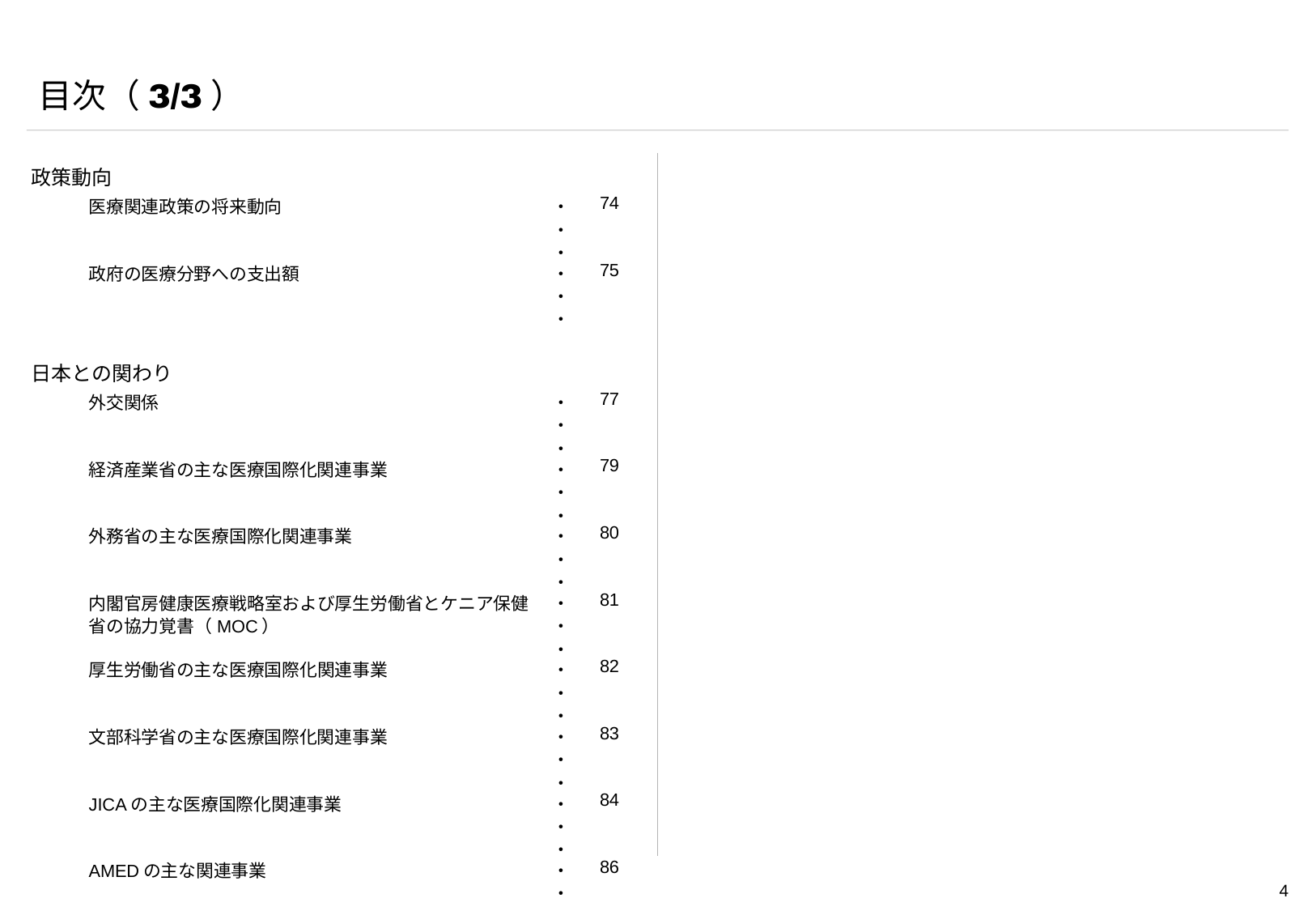

目次（3/3）
| 政策動向 |  |  |  |  |
| --- | --- | --- | --- | --- |
|  |  | 医療関連政策の将来動向 | ・・・ | 74 |
|  |  | 政府の医療分野への支出額 | ・・・ | 75 |
|  |  |  |  |  |
| 日本との関わり |  |  |  |  |
|  |  | 外交関係 | ・・・ | 77 |
|  |  | 経済産業省の主な医療国際化関連事業 | ・・・ | 79 |
|  |  | 外務省の主な医療国際化関連事業 | ・・・ | 80 |
|  |  | 内閣官房健康医療戦略室および厚生労働省とケニア保健省の協力覚書（MOC） | ・・・ | 81 |
|  |  | 厚生労働省の主な医療国際化関連事業 | ・・・ | 82 |
|  |  | 文部科学省の主な医療国際化関連事業 | ・・・ | 83 |
|  |  | JICAの主な医療国際化関連事業 | ・・・ | 84 |
|  |  | AMEDの主な関連事業 | ・・・ | 86 |
|  |  | JETROの主な医療国際化関連事業 | ・・・ | 87 |
|  |  |  |  |  |